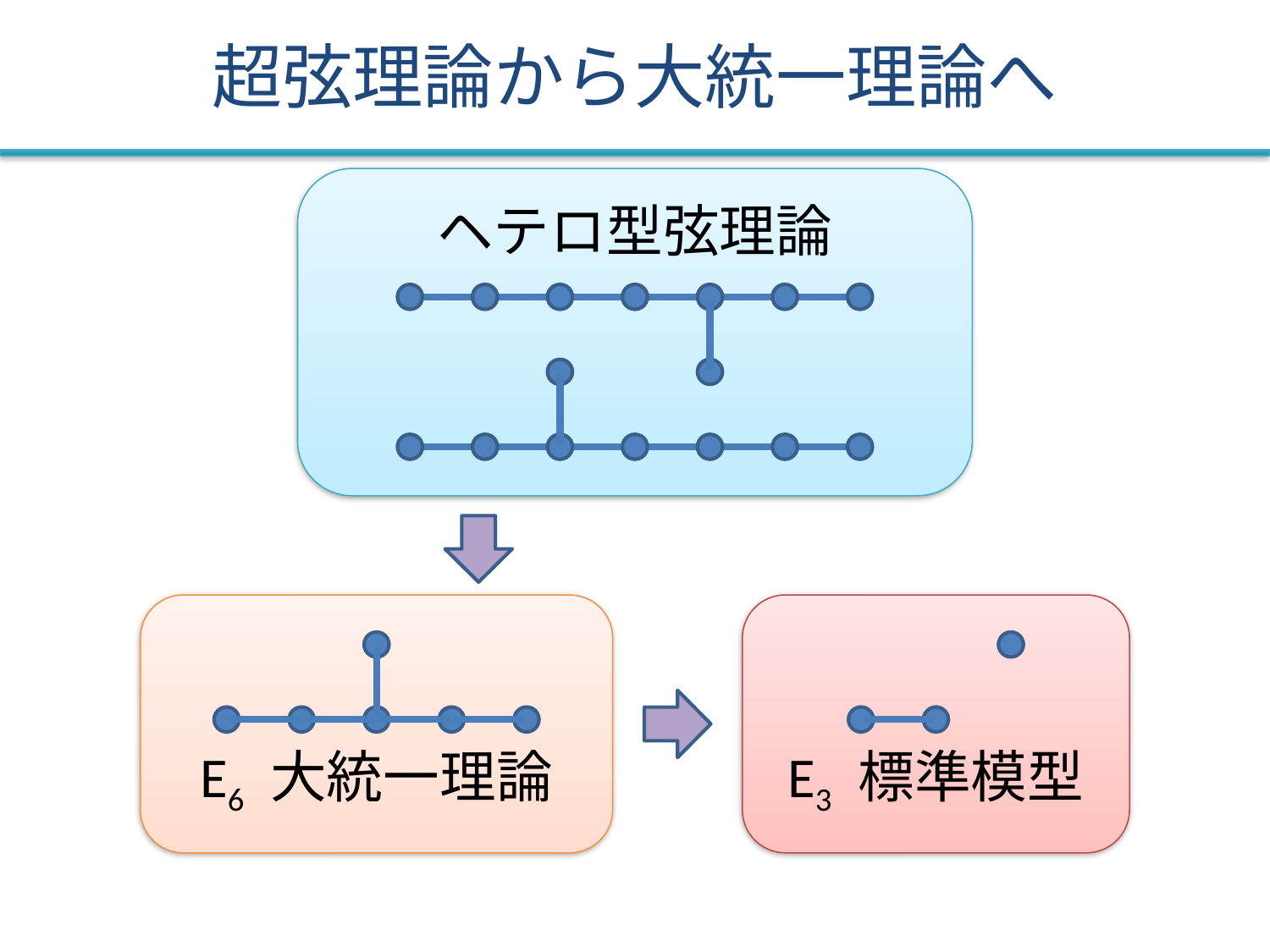

# 超弦理論から大統一理論へ

ヘテロ型弦理論

E6 大統一理論

E3 標準模型